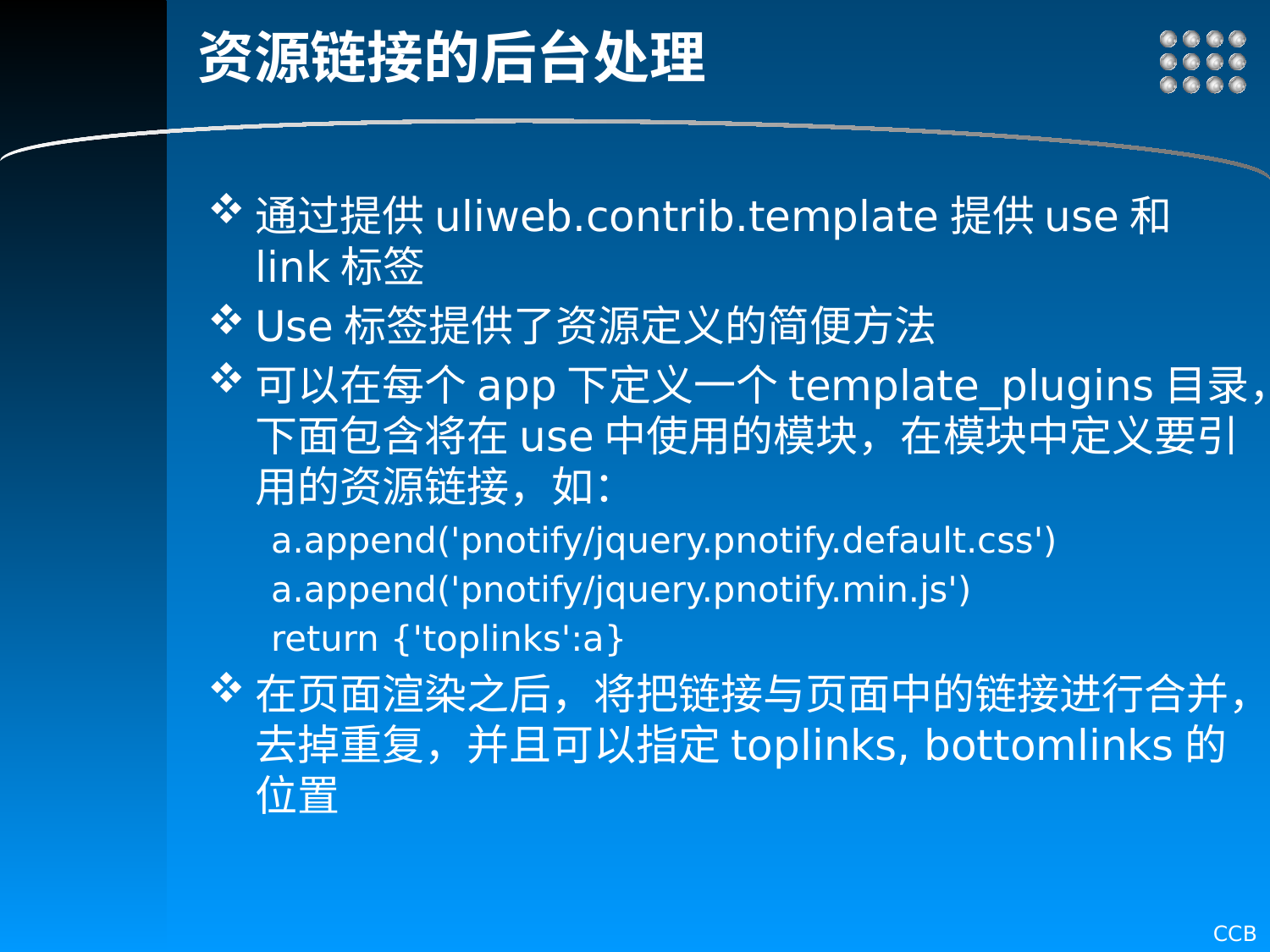

# 资源链接的后台处理
通过提供uliweb.contrib.template提供use和link标签
Use标签提供了资源定义的简便方法
可以在每个app下定义一个template_plugins目录，下面包含将在use中使用的模块，在模块中定义要引用的资源链接，如：
a.append('pnotify/jquery.pnotify.default.css')
a.append('pnotify/jquery.pnotify.min.js')
return {'toplinks':a}
在页面渲染之后，将把链接与页面中的链接进行合并，去掉重复，并且可以指定toplinks, bottomlinks的位置